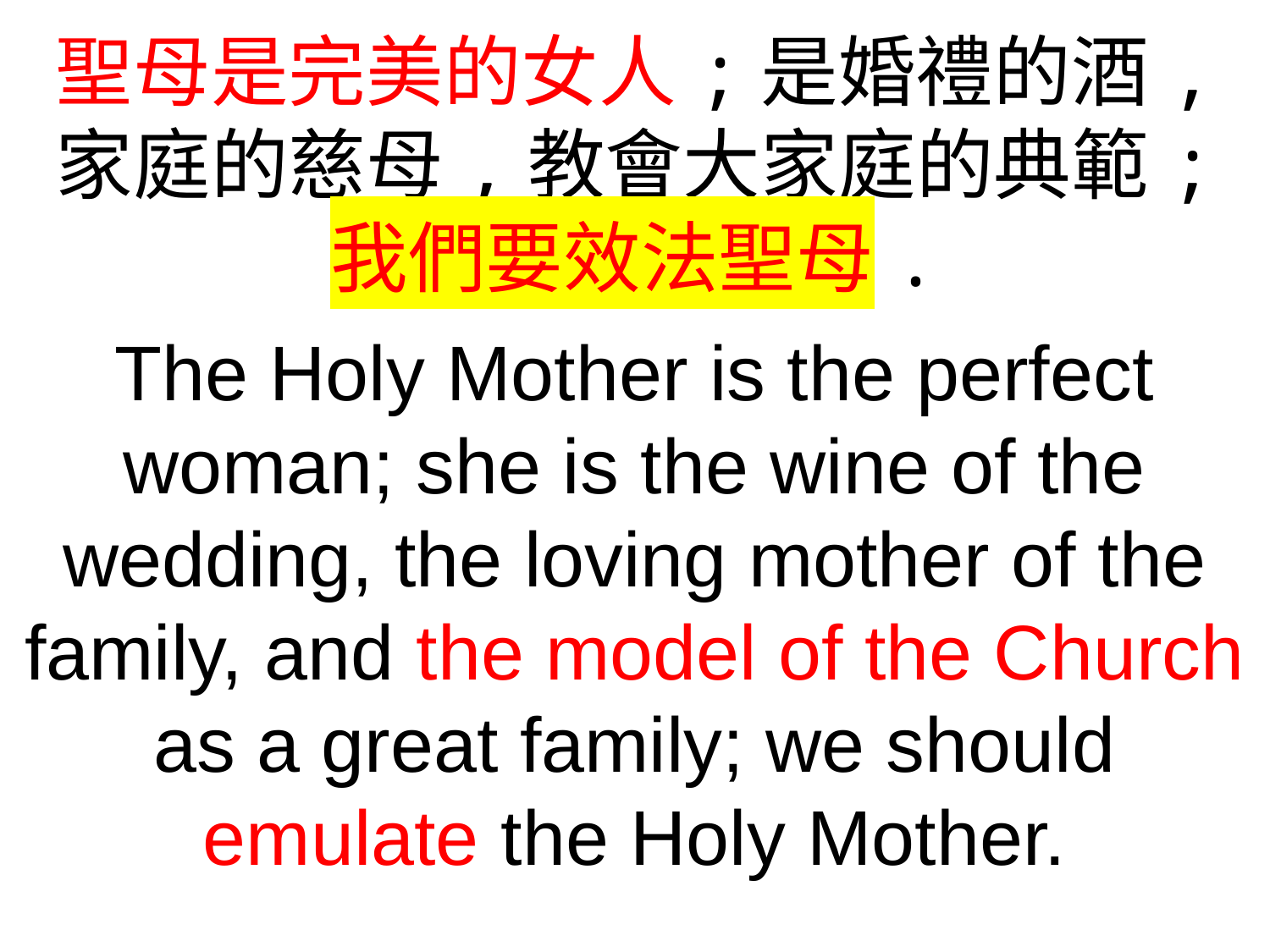

聖母是完美的女人;是婚禮的酒,
家庭的慈母,教會大家庭的典範;
我們要效法聖母.
The Holy Mother is the perfect woman; she is the wine of the wedding, the loving mother of the family, and the model of the Church as a great family; we should emulate the Holy Mother.